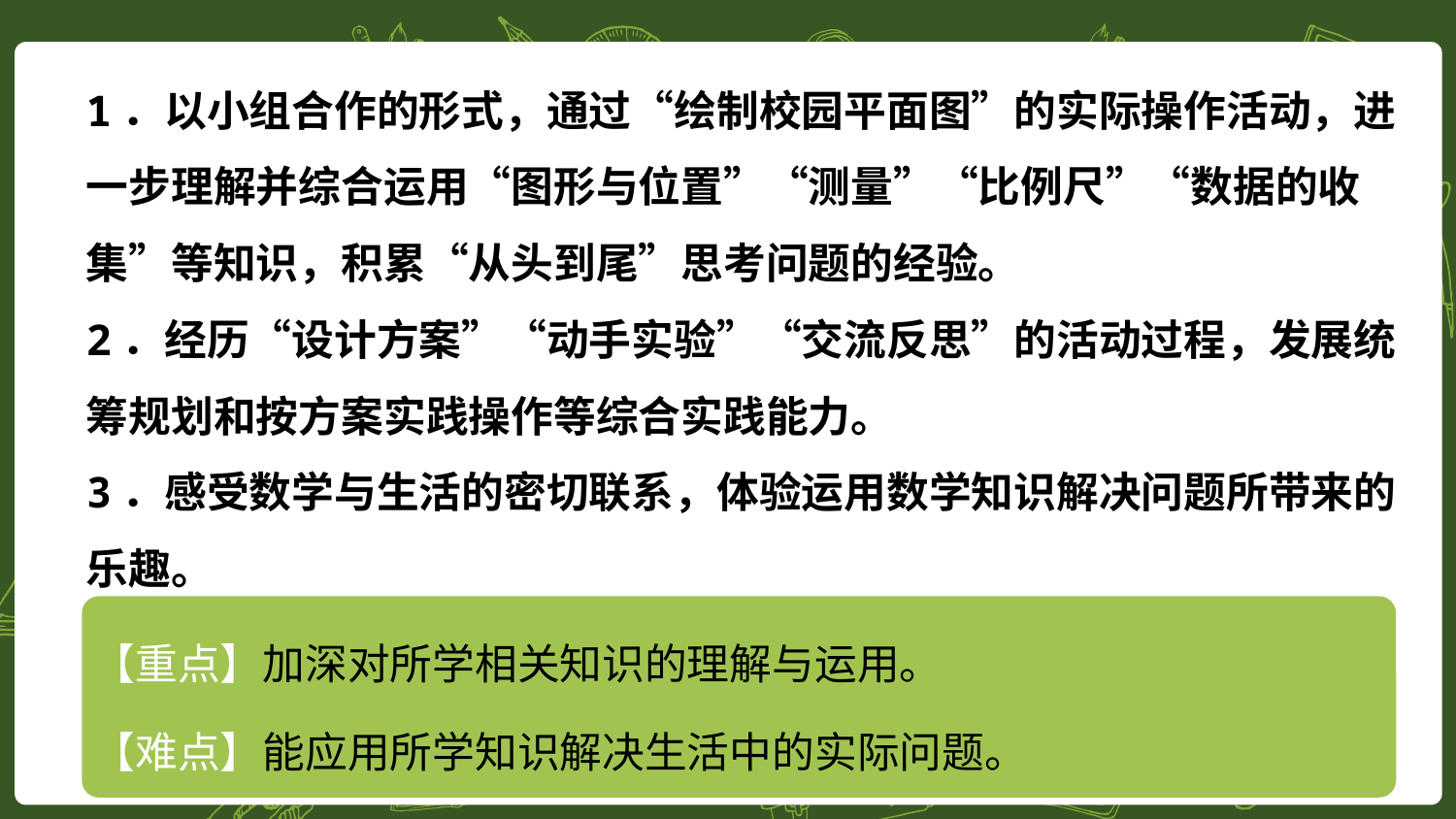

1．以小组合作的形式，通过“绘制校园平面图”的实际操作活动，进一步理解并综合运用“图形与位置”“测量”“比例尺”“数据的收集”等知识，积累“从头到尾”思考问题的经验。
2．经历“设计方案”“动手实验”“交流反思”的活动过程，发展统筹规划和按方案实践操作等综合实践能力。
3．感受数学与生活的密切联系，体验运用数学知识解决问题所带来的乐趣。

【重点】加深对所学相关知识的理解与运用。
【难点】能应用所学知识解决生活中的实际问题。